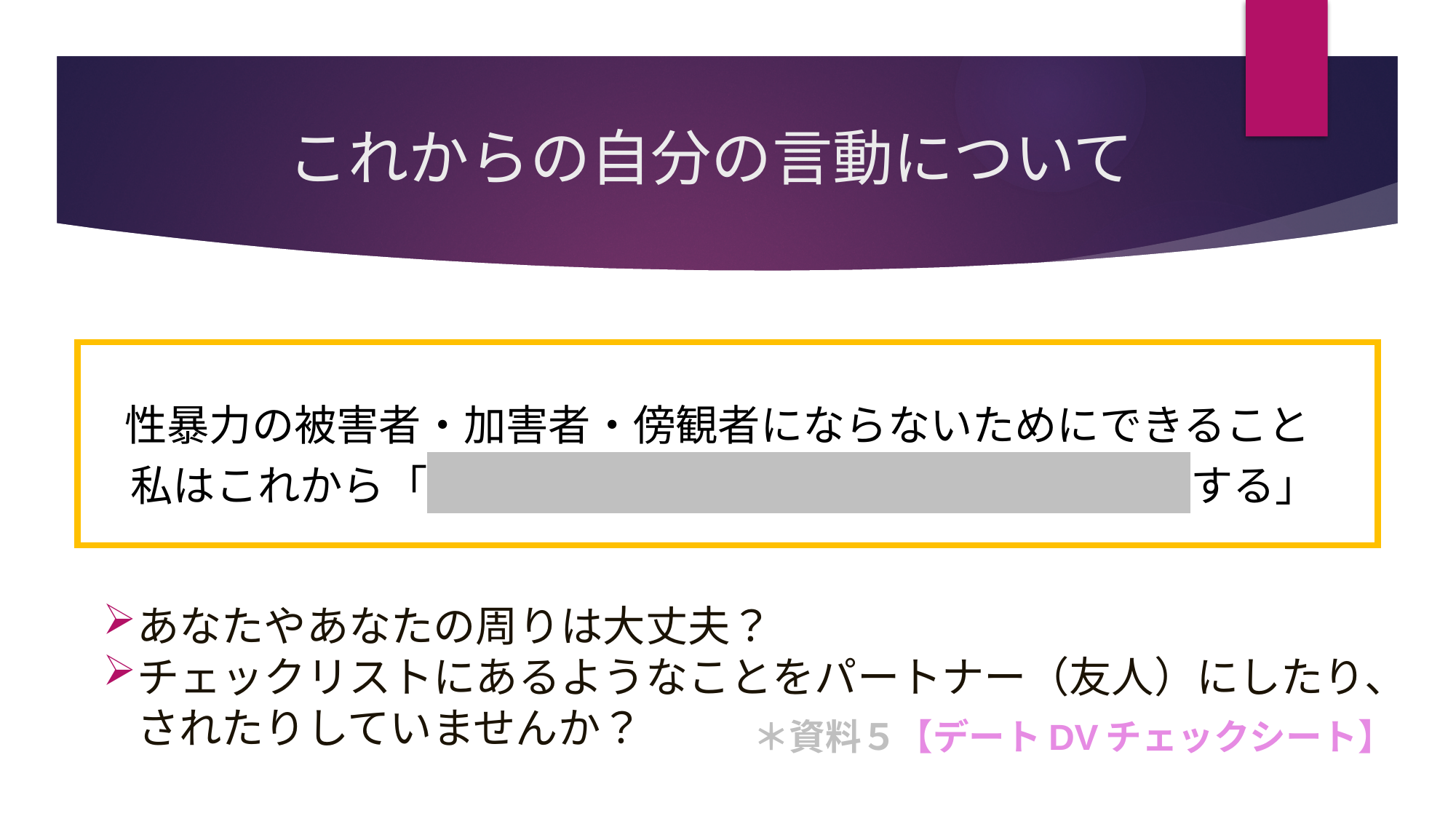

# これからの自分の言動について
　性暴力の被害者・加害者・傍観者にならないためにできること
　私はこれから「　　　　　　　　　　　　　　　　　　する」

あなたやあなたの周りは大丈夫？
チェックリストにあるようなことをパートナー（友人）にしたり、されたりしていませんか？

＊資料５【デートDVチェックシート】